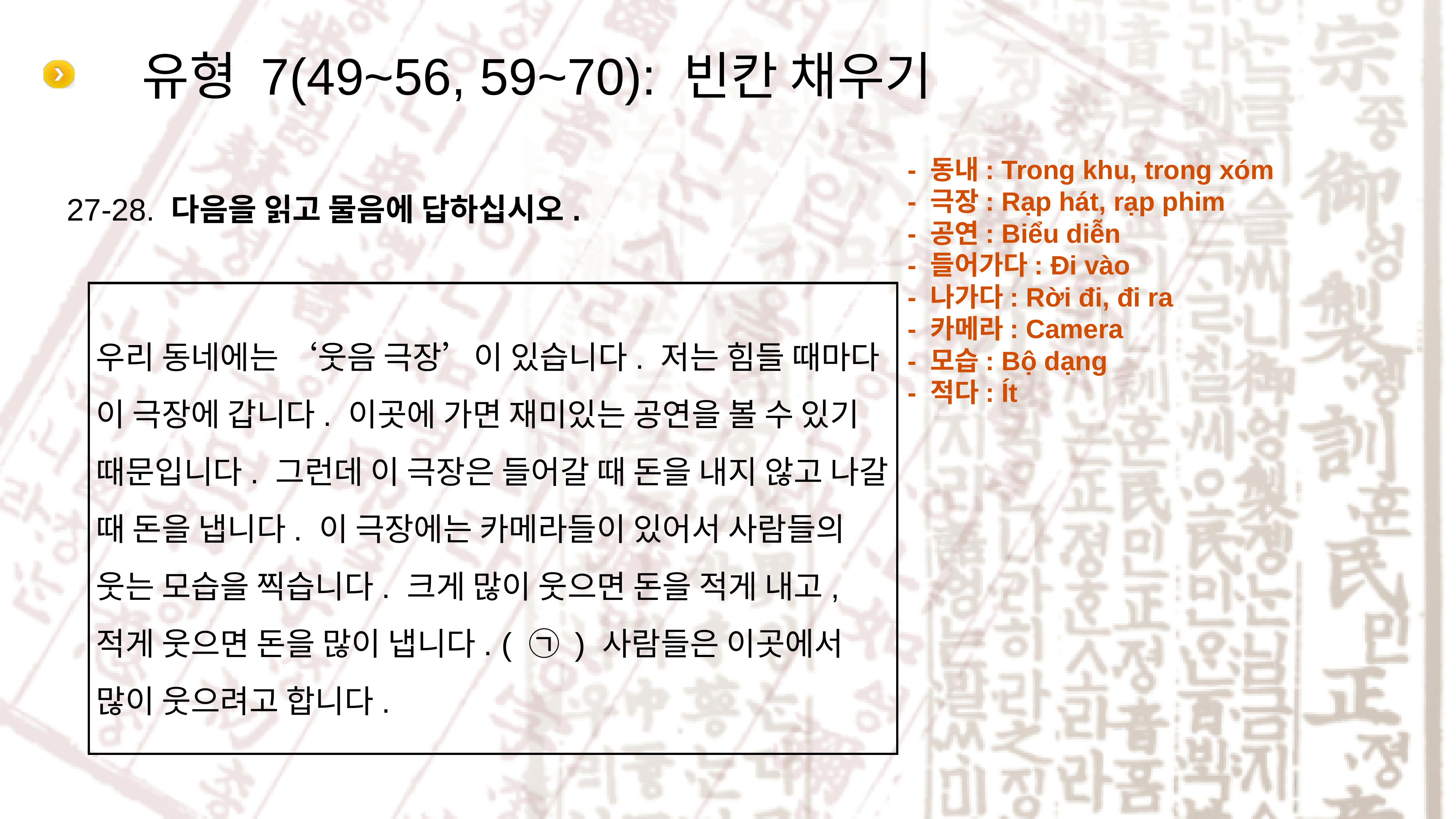

# 유형 7(49~56, 59~70): 빈칸 채우기
- 동내: Trong khu, trong xóm
- 극장: Rạp hát, rạp phim
- 공연: Biểu diễn
- 들어가다: Đi vào
- 나가다: Rời đi, đi ra
- 카메라: Camera
- 모습: Bộ dạng
- 적다: Ít

27-28. 다음을 읽고 물음에 답하십시오.
우리 동네에는 ‘웃음 극장’이 있습니다. 저는 힘들 때마다 이 극장에 갑니다. 이곳에 가면 재미있는 공연을 볼 수 있기 때문입니다. 그런데 이 극장은 들어갈 때 돈을 내지 않고 나갈 때 돈을 냅니다. 이 극장에는 카메라들이 있어서 사람들의 웃는 모습을 찍습니다. 크게 많이 웃으면 돈을 적게 내고, 적게 웃으면 돈을 많이 냅니다. ( ㉠ ) 사람들은 이곳에서 많이 웃으려고 합니다.